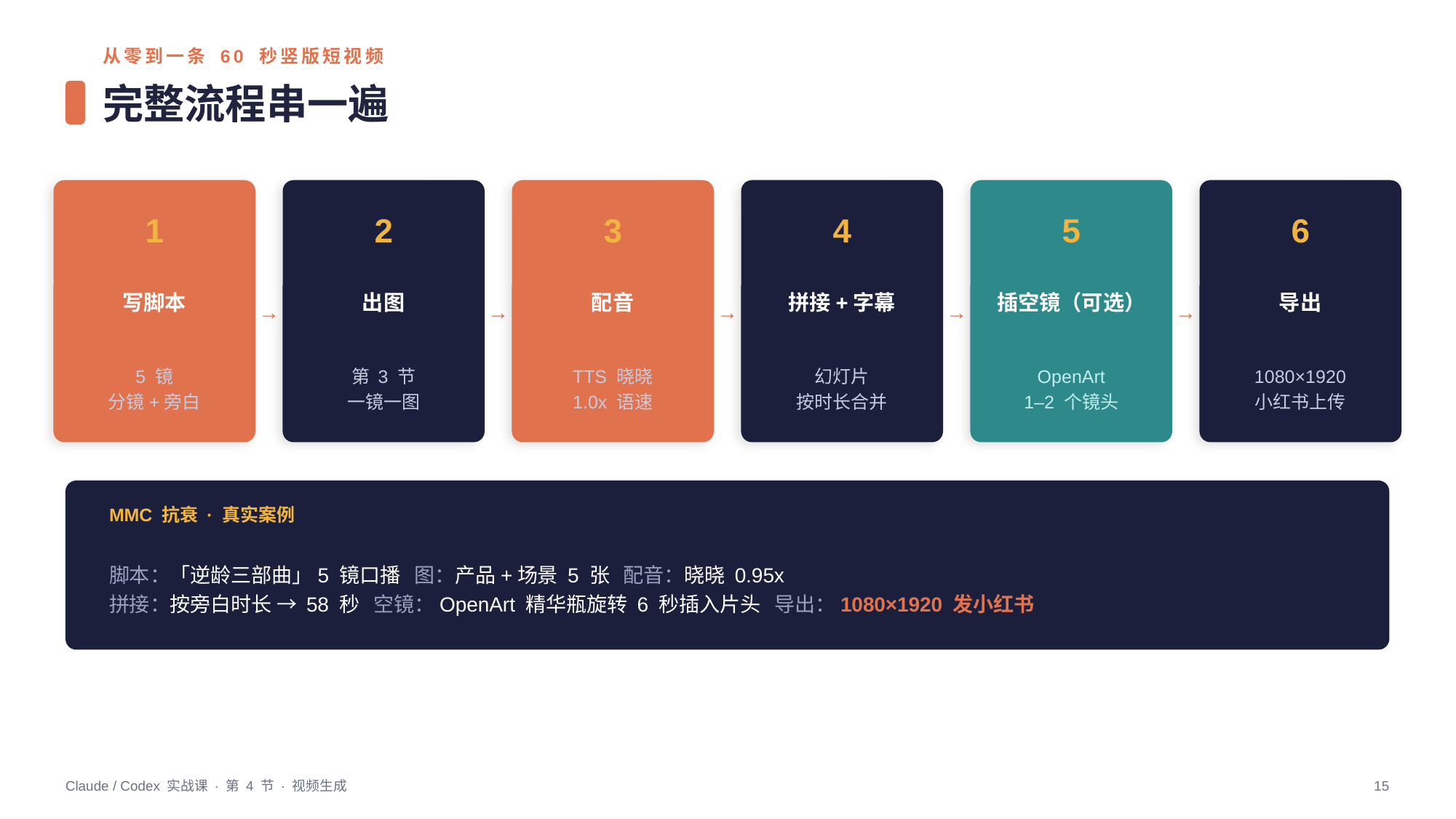

从零到一条 60 秒竖版短视频
完整流程串一遍

→

→

→

→

→

1
2
3
4
5
6
写脚本
出图
配音
拼接+字幕
插空镜（可选）
导出
5 镜
分镜+旁白
第 3 节
一镜一图
TTS 晓晓
1.0x 语速
幻灯片
按时长合并
OpenArt
1–2 个镜头
1080×1920
小红书上传

MMC 抗衰 · 真实案例
脚本：「逆龄三部曲」5 镜口播   图：产品+场景 5 张   配音：晓晓 0.95x
拼接：按旁白时长 → 58 秒   空镜：OpenArt 精华瓶旋转 6 秒插入片头   导出：1080×1920 发小红书
Claude / Codex 实战课 · 第 4 节 · 视频生成
15